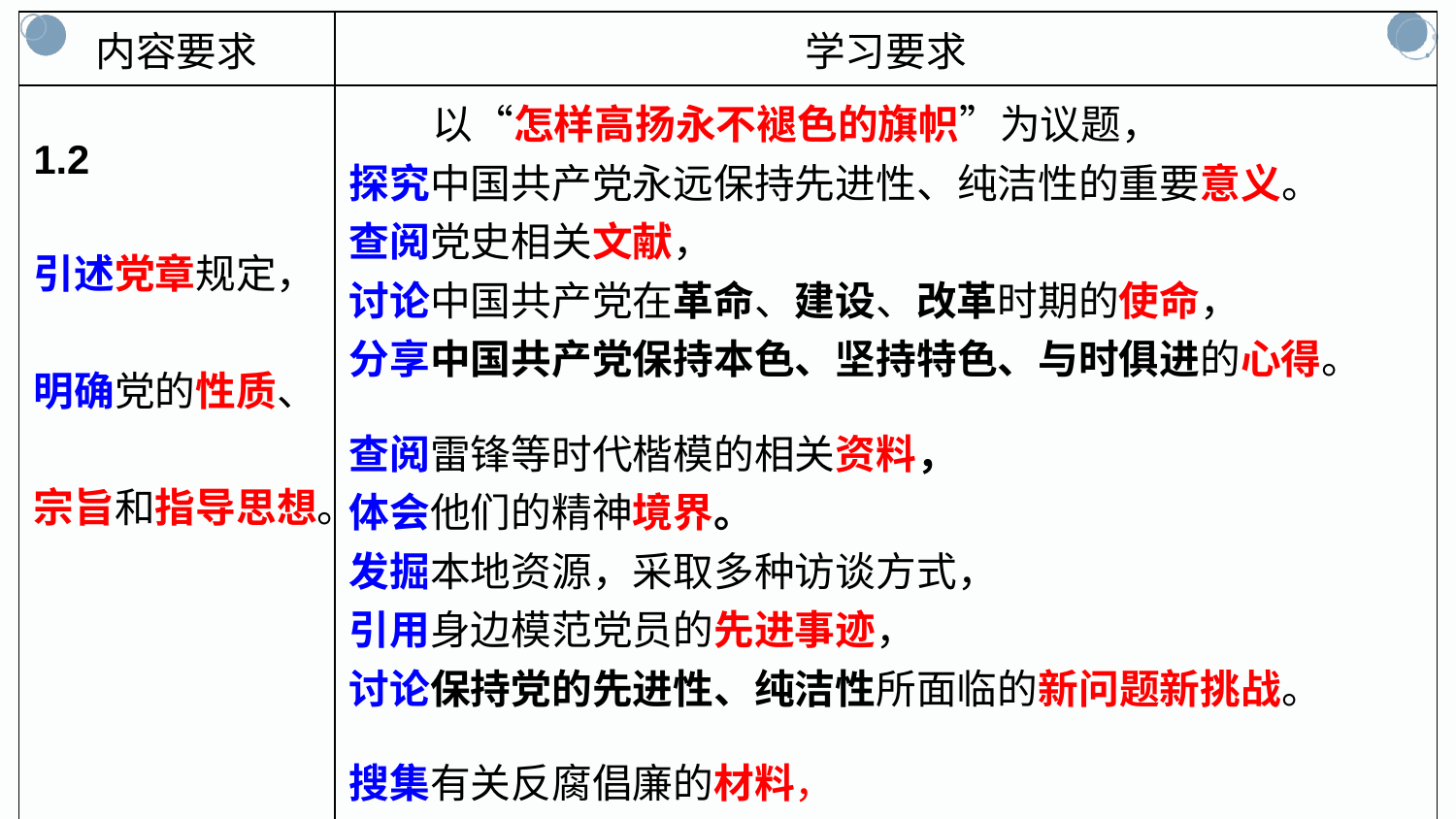

| 内容要求 | 学习要求 |
| --- | --- |
| 1.2 引述党章规定， 明确党的性质、 宗旨和指导思想。 | 以“怎样高扬永不褪色的旗帜”为议题， 探究中国共产党永远保持先进性、纯洁性的重要意义。 查阅党史相关文献， 讨论中国共产党在革命、建设、改革时期的使命， 分享中国共产党保持本色、坚持特色、与时俱进的心得。 查阅雷锋等时代楷模的相关资料， 体会他们的精神境界。 发掘本地资源，采取多种访谈方式， 引用身边模范党员的先进事迹， 讨论保持党的先进性、纯洁性所面临的新问题新挑战。 搜集有关反腐倡廉的材料， 结合新时代的伟大斗争、伟大工程、伟大事业、伟大梦想， 揭示全面从严治党的意义。 |